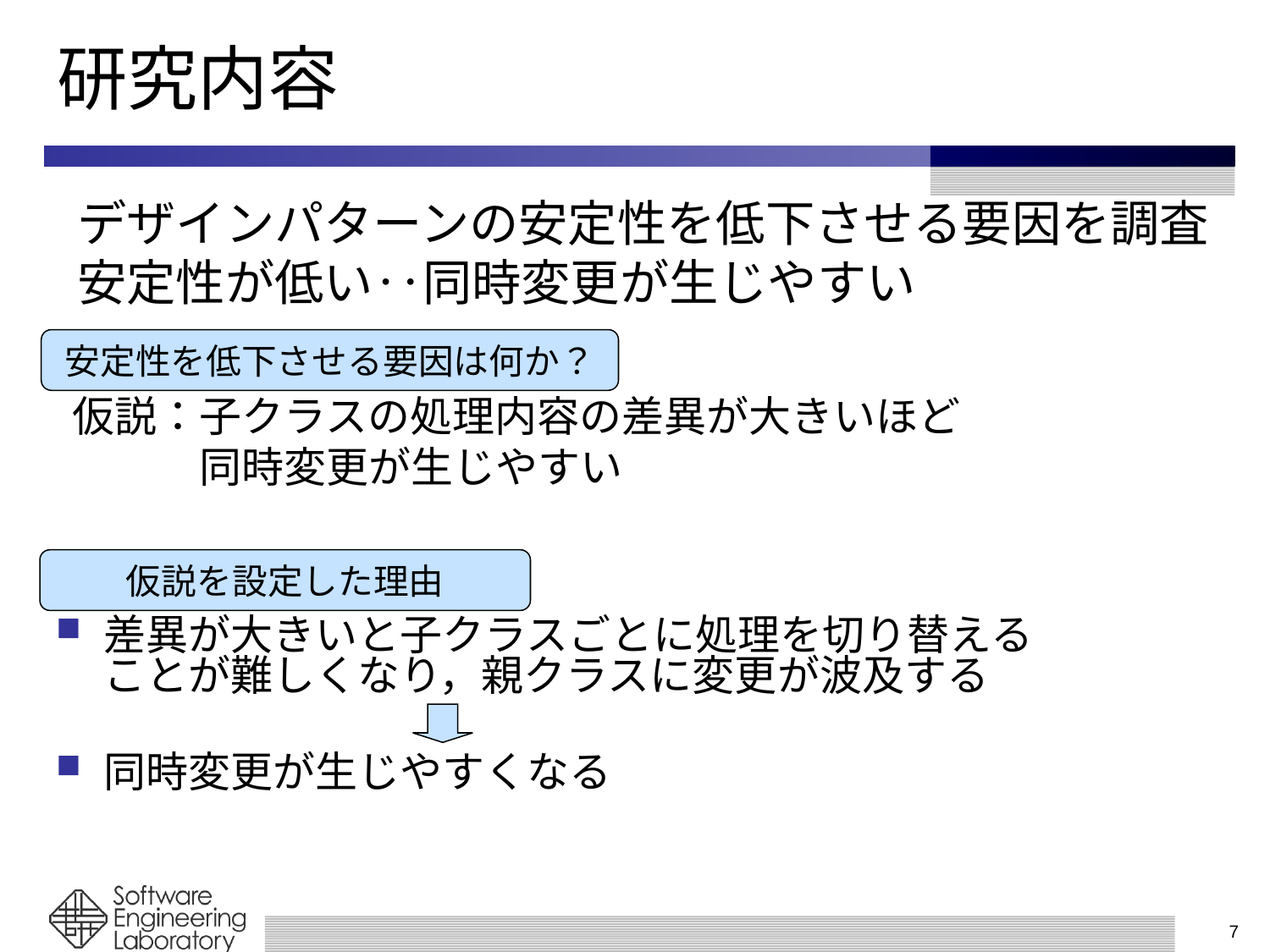

# 研究内容
デザインパターンの安定性を低下させる要因を調査
安定性が低い‥同時変更が生じやすい
安定性を低下させる要因は何か？
仮説：子クラスの処理内容の差異が大きいほど
	同時変更が生じやすい
仮説を設定した理由
差異が大きいと子クラスごとに処理を切り替えることが難しくなり，親クラスに変更が波及する

同時変更が生じやすくなる
7